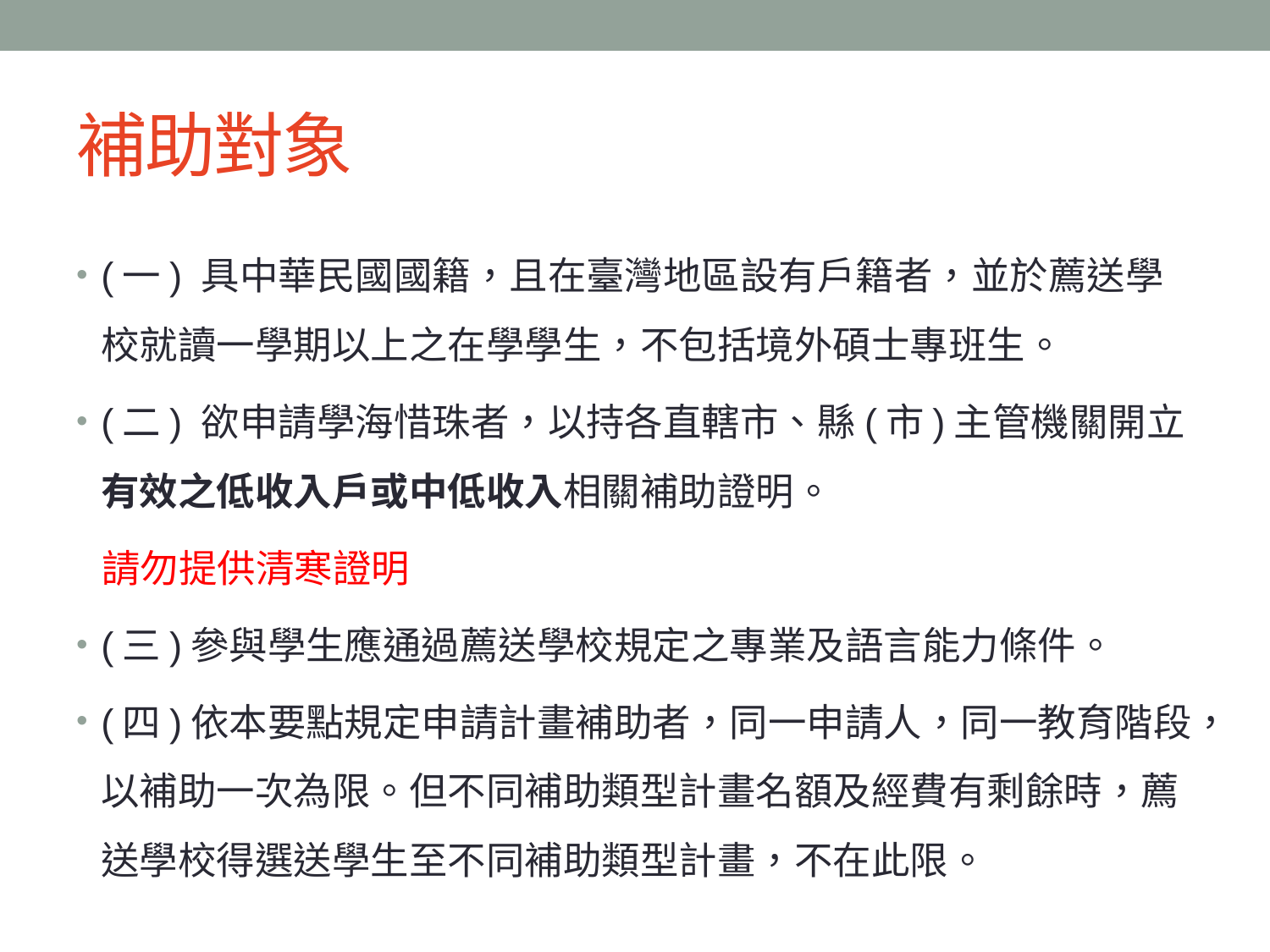

# 補助對象
(一) 具中華民國國籍，且在臺灣地區設有戶籍者，並於薦送學校就讀一學期以上之在學學生，不包括境外碩士專班生。
(二) 欲申請學海惜珠者，以持各直轄市、縣(市)主管機關開立有效之低收入戶或中低收入相關補助證明。
  請勿提供清寒證明
(三)參與學生應通過薦送學校規定之專業及語言能力條件。
(四)依本要點規定申請計畫補助者，同一申請人，同一教育階段，以補助一次為限。但不同補助類型計畫名額及經費有剩餘時，薦送學校得選送學生至不同補助類型計畫，不在此限。